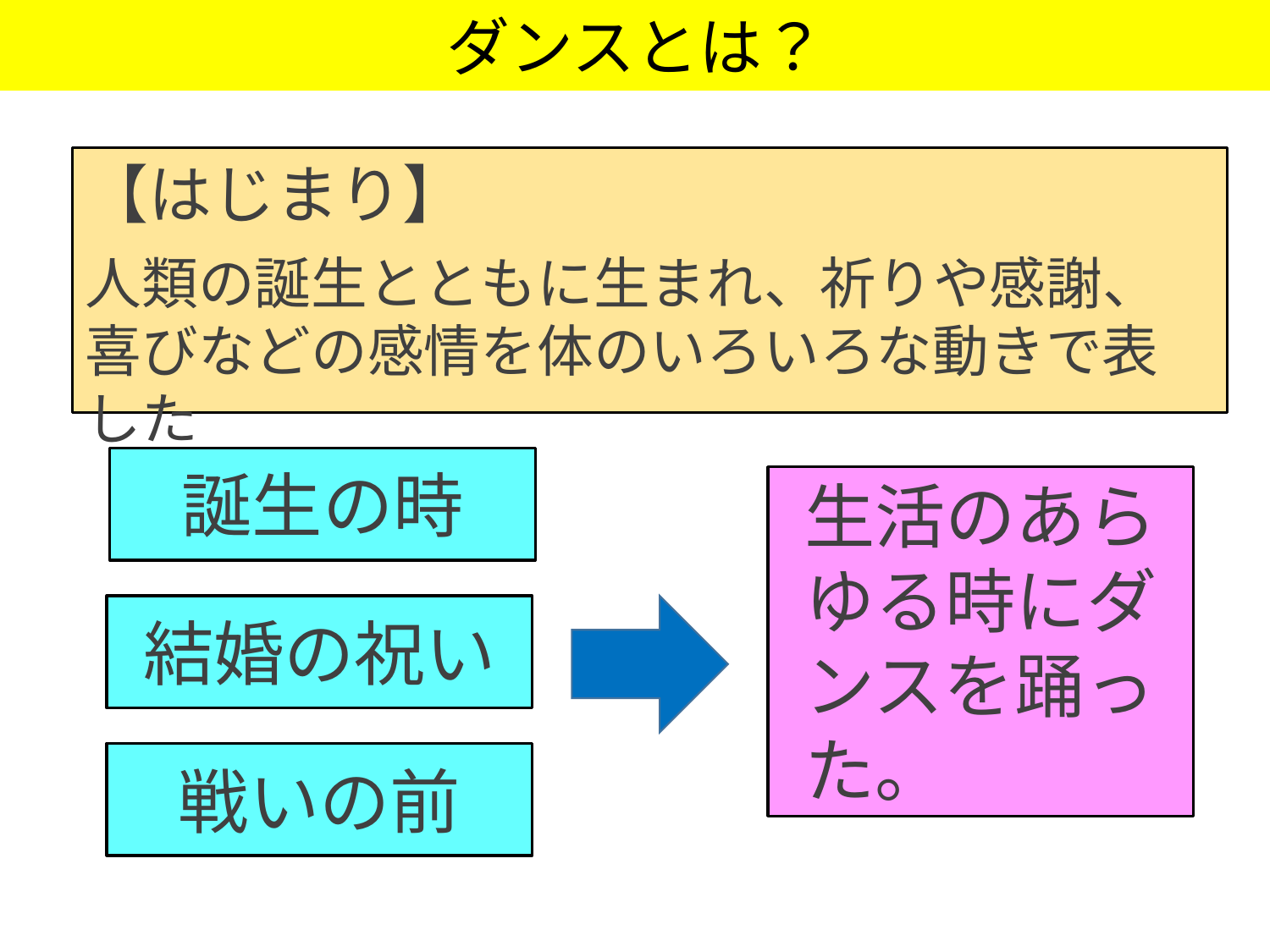

ダンスとは？
【はじまり】
人類の誕生とともに生まれ、祈りや感謝、喜びなどの感情を体のいろいろな動きで表した
誕生の時
生活のあらゆる時にダンスを踊った。
結婚の祝い

戦いの前